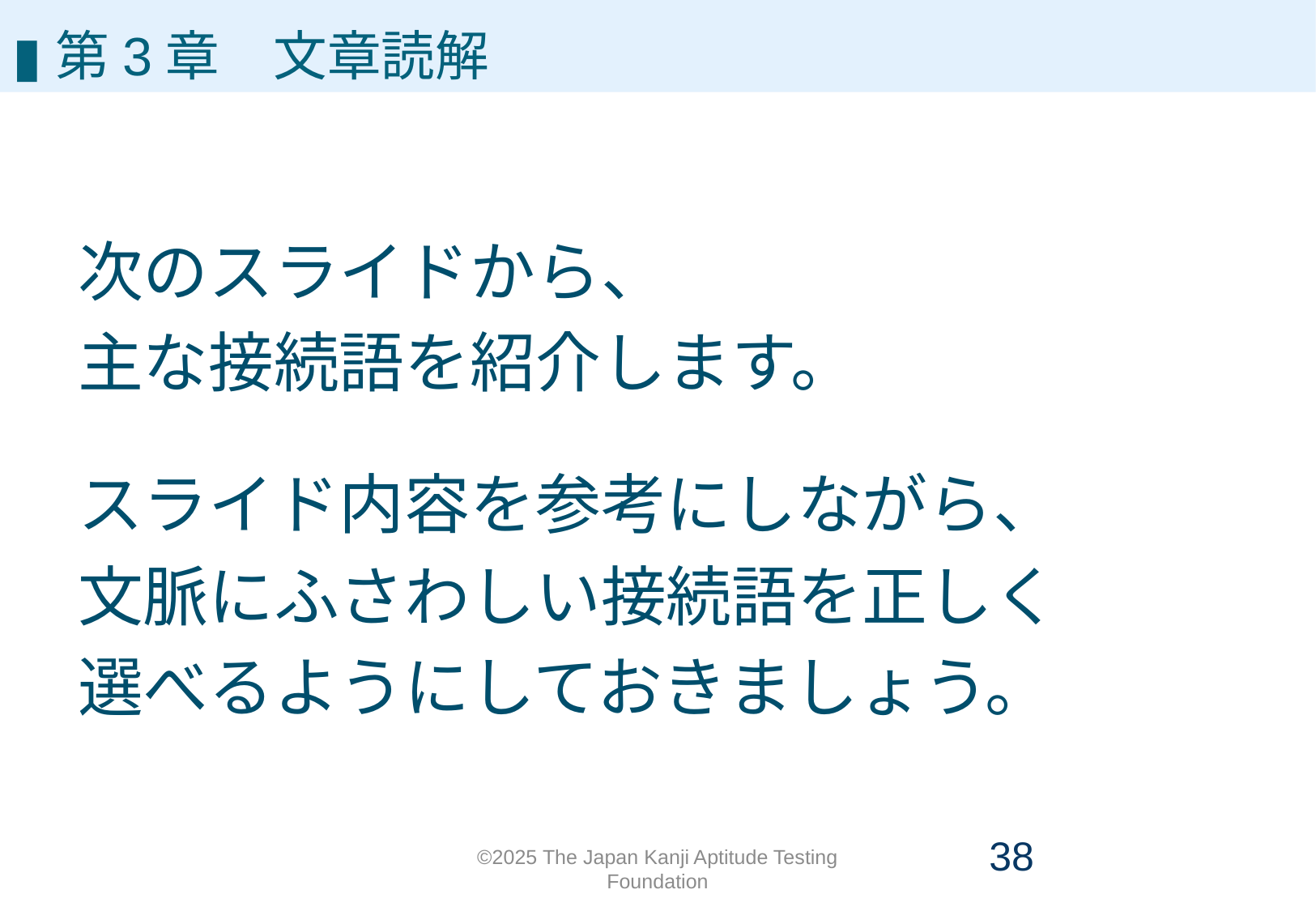

# 第3章
▮第3章　文章読解

次のスライドから、
主な接続語を紹介します。

スライド内容を参考にしながら、
文脈にふさわしい接続語を正しく
選べるようにしておきましょう。

©2025 The Japan Kanji Aptitude Testing Foundation
38